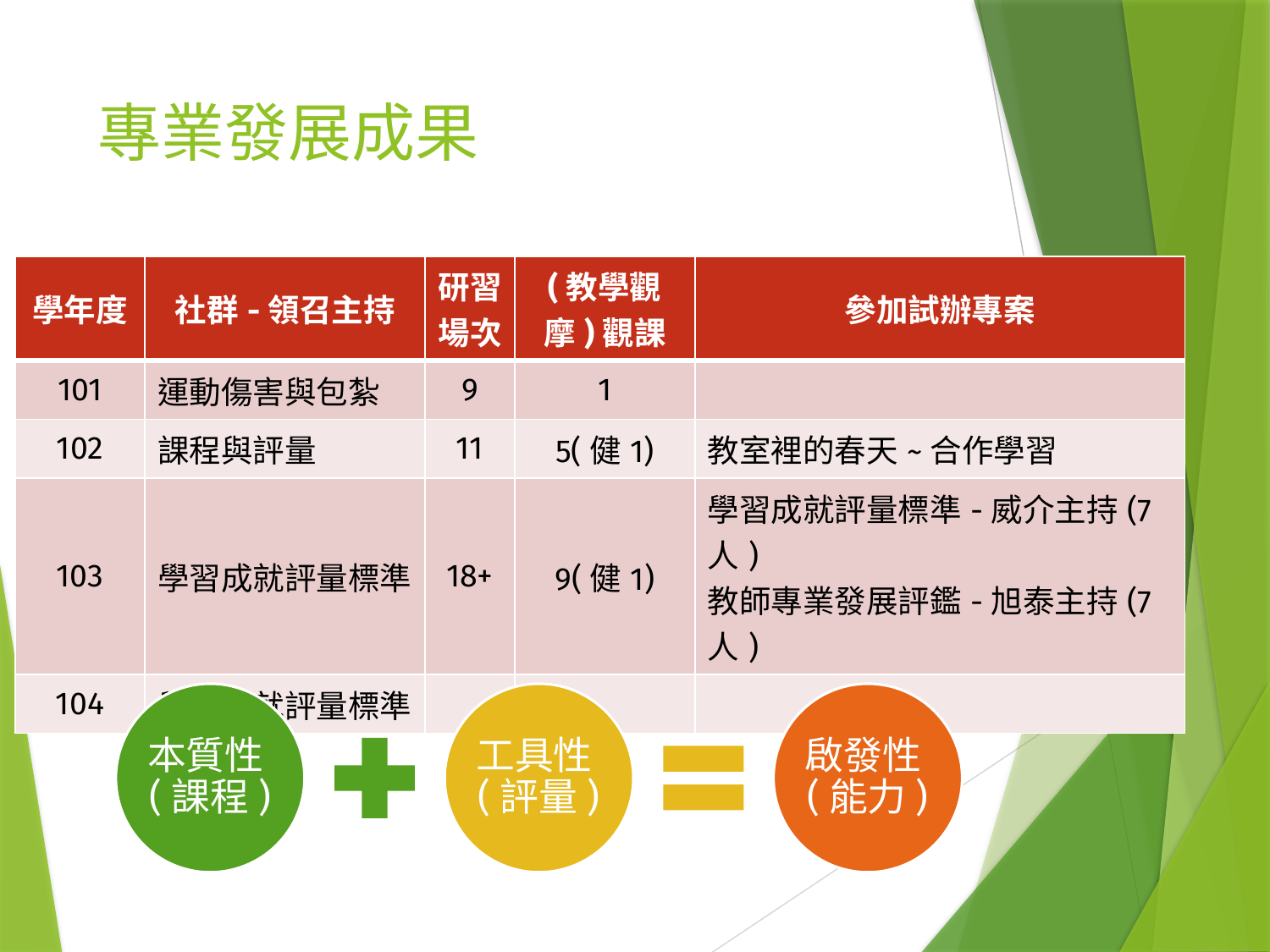

# 專業發展成果
| 學年度 | 社群-領召主持 | 研習場次 | (教學觀摩)觀課 | 參加試辦專案 |
| --- | --- | --- | --- | --- |
| 101 | 運動傷害與包紮 | 9 | 1 |  |
| 102 | 課程與評量 | 11 | 5(健1) | 教室裡的春天~合作學習 |
| 103 | 學習成就評量標準 | 18+ | 9(健1) | 學習成就評量標準-威介主持(7人) 教師專業發展評鑑-旭泰主持(7人) |
| 104 | 學習成就評量標準 |  |  |  |
本質性(課程)

工具性(評量)

啟發性(能力)